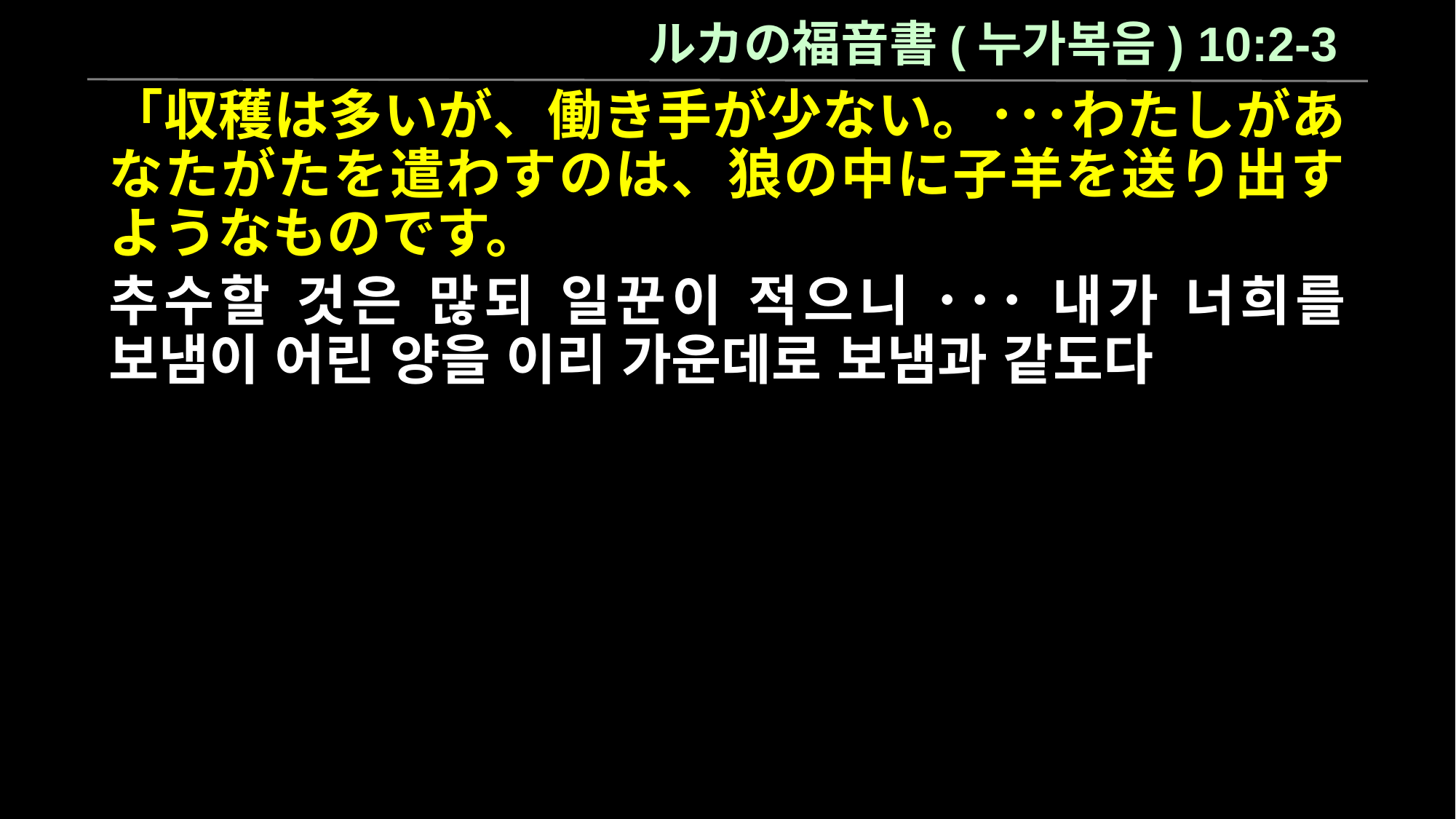

ルカの福音書(누가복음) 10:2-3

「収穫は多いが、働き手が少ない。･･･わたしがあなたがたを遣わすのは、狼の中に子羊を送り出すようなものです。
추수할 것은 많되 일꾼이 적으니 ･･･ 내가 너희를 보냄이 어린 양을 이리 가운데로 보냄과 같도다